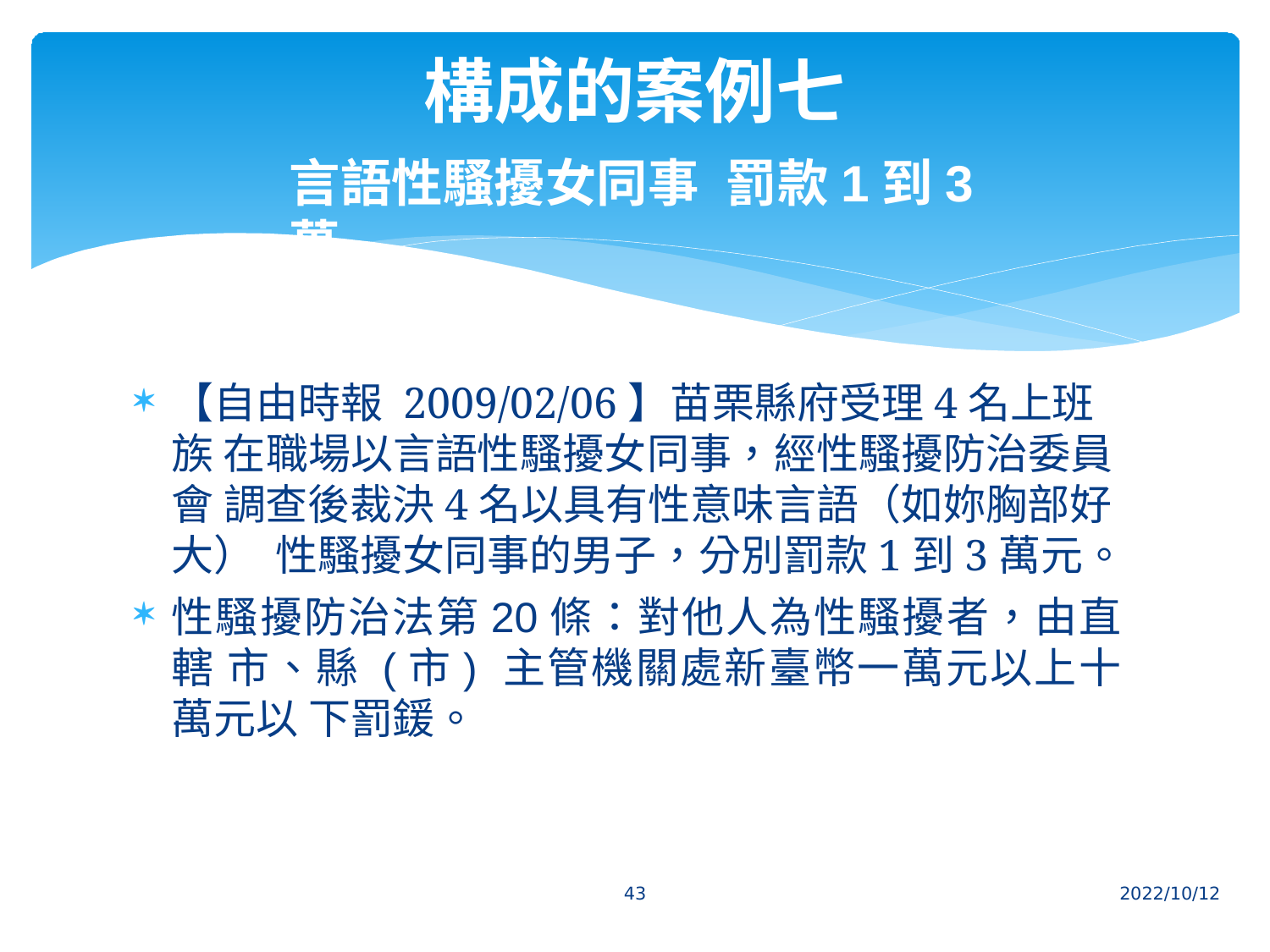

# 構成的案例七
言語性騷擾女同事	罰款1到3萬
【自由時報 2009/02/06】苗栗縣府受理4名上班族 在職場以言語性騷擾女同事，經性騷擾防治委員會 調查後裁決4名以具有性意味言語（如妳胸部好大）  性騷擾女同事的男子，分別罰款1到3萬元。
性騷擾防治法第20條：對他人為性騷擾者，由直轄 市、縣 (市) 主管機關處新臺幣一萬元以上十 萬元以 下罰鍰。
43
2022/10/12